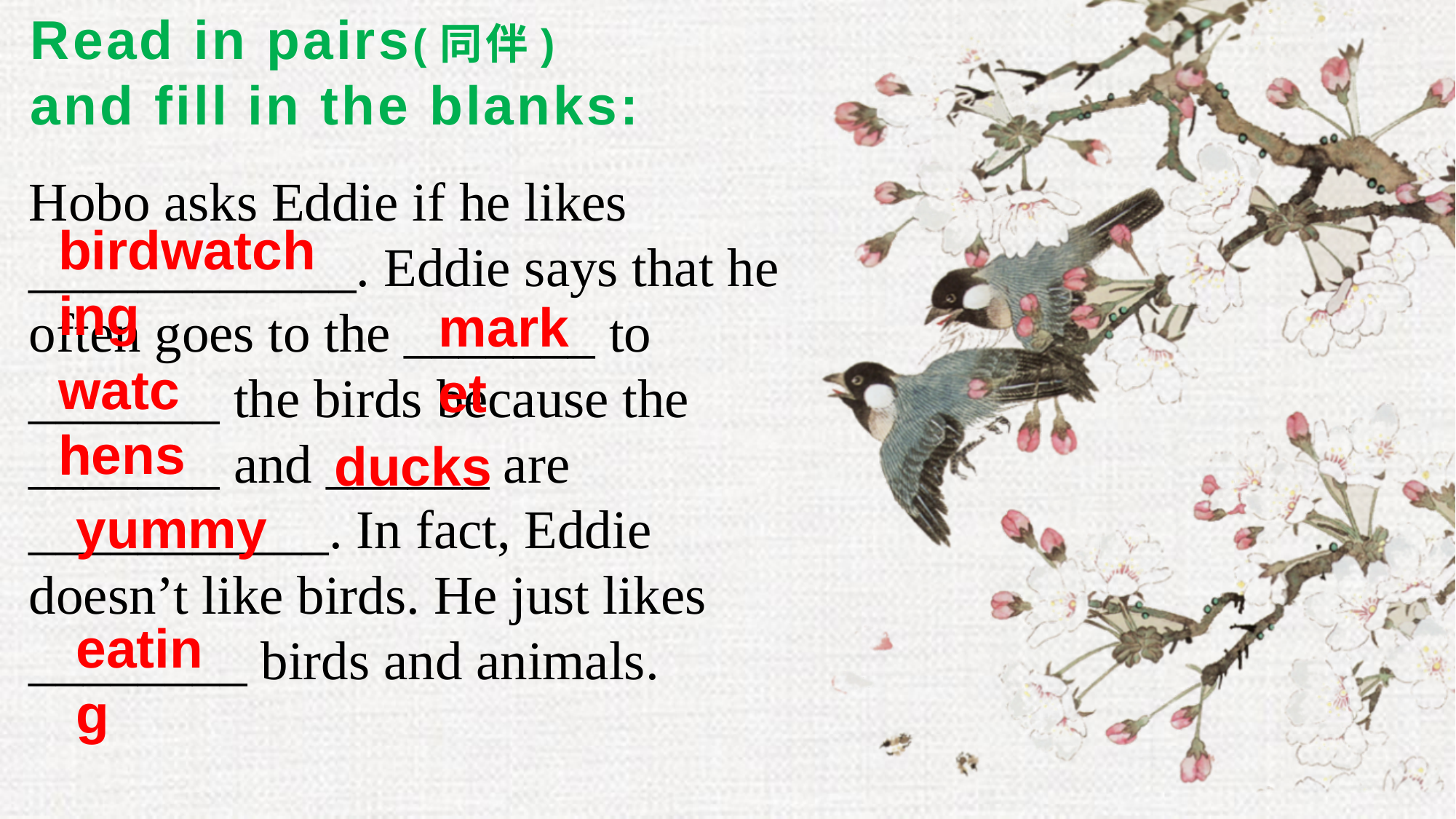

Read in pairs(同伴)
and fill in the blanks:
Hobo asks Eddie if he likes ____________. Eddie says that he often goes to the _______ to _______ the birds because the _______ and ______ are ___________. In fact, Eddie doesn’t like birds. He just likes ________ birds and animals.
birdwatching
market
watch
hens
ducks
yummy
eating